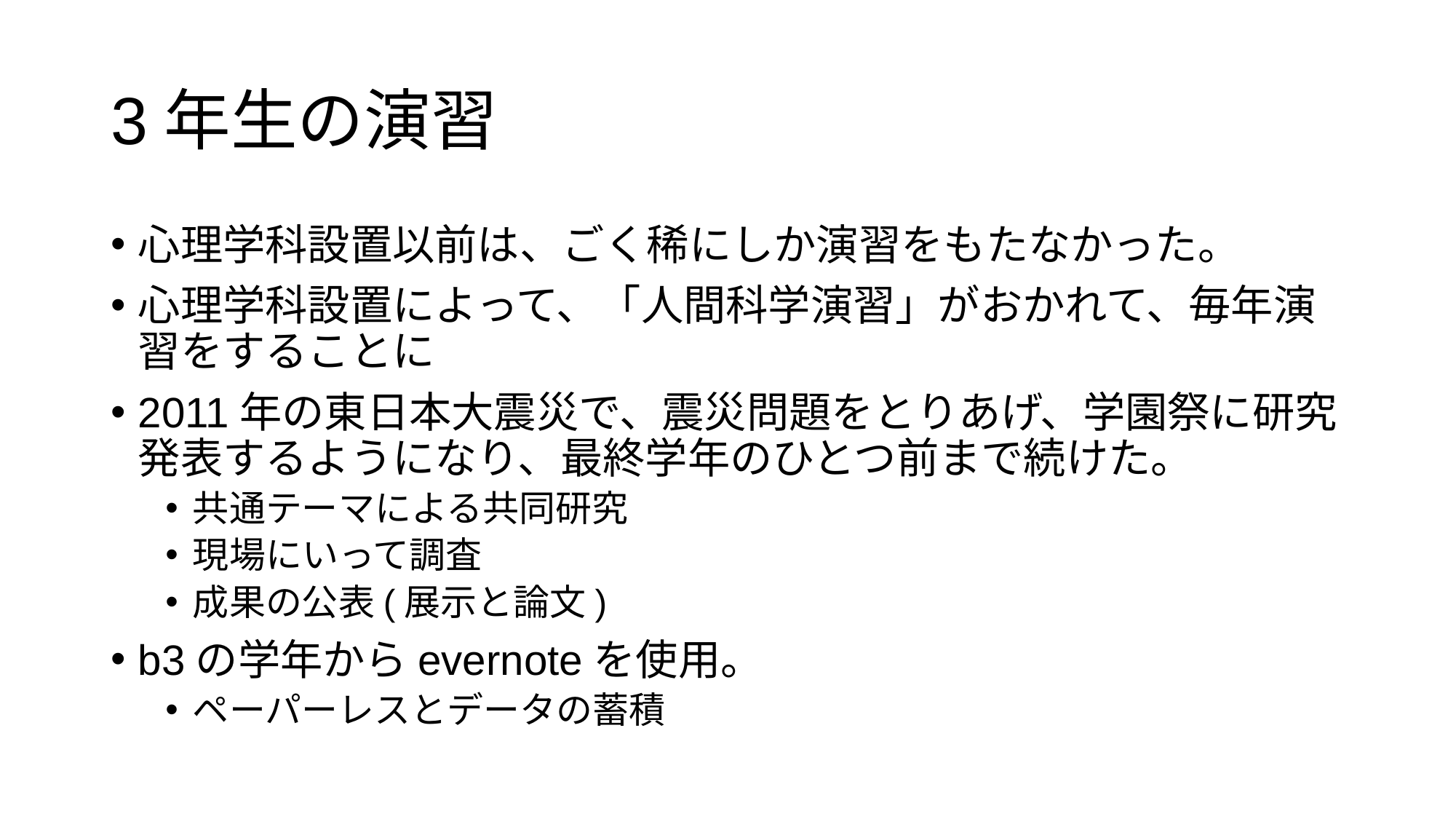

# 3年生の演習
心理学科設置以前は、ごく稀にしか演習をもたなかった。
心理学科設置によって、「人間科学演習」がおかれて、毎年演習をすることに
2011年の東日本大震災で、震災問題をとりあげ、学園祭に研究発表するようになり、最終学年のひとつ前まで続けた。
共通テーマによる共同研究
現場にいって調査
成果の公表(展示と論文)
b3の学年からevernoteを使用。
ペーパーレスとデータの蓄積